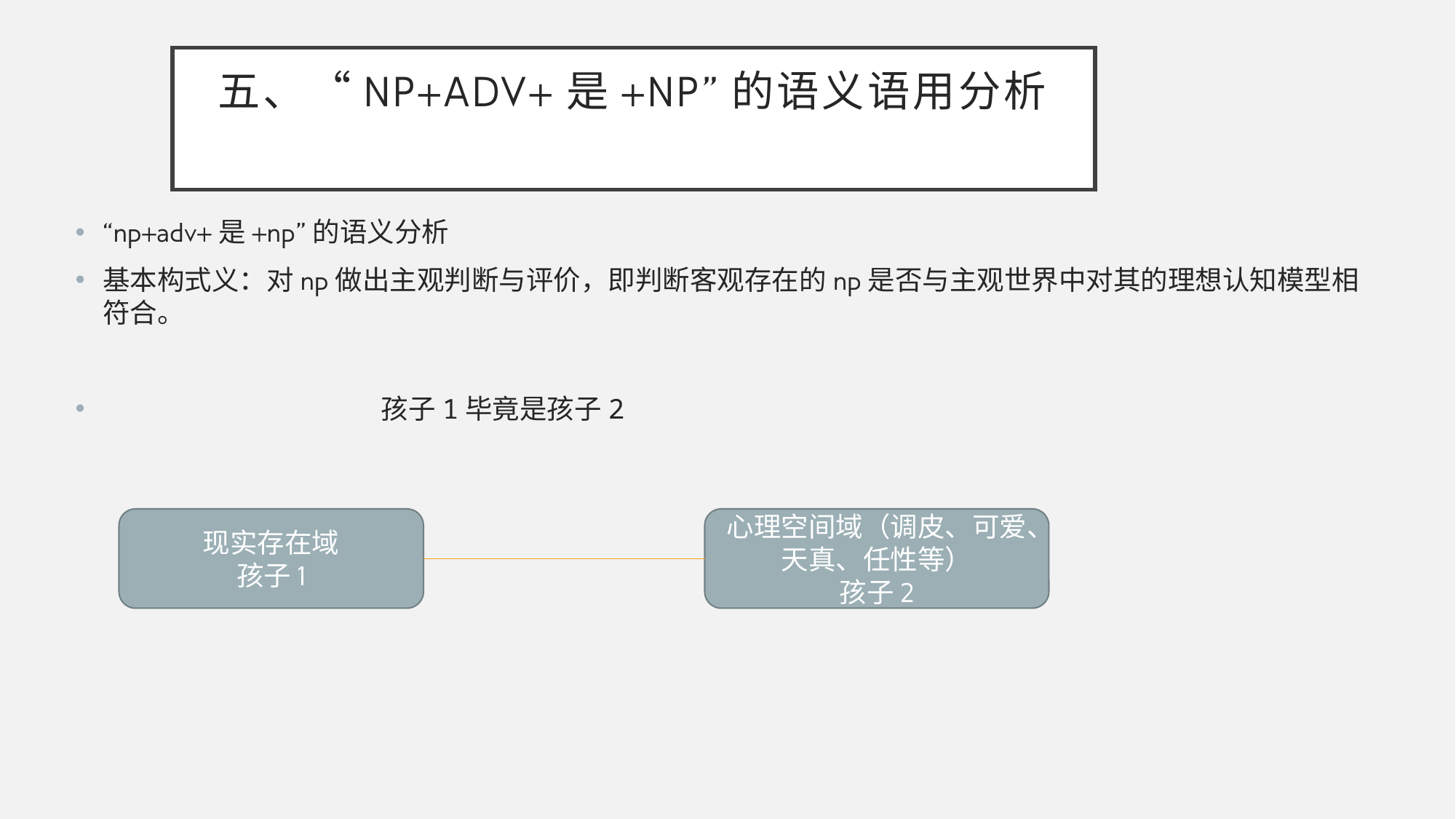

# 五、“np+adv+是+np”的语义语用分析
“np+adv+是+np”的语义分析
基本构式义：对np做出主观判断与评价，即判断客观存在的np是否与主观世界中对其的理想认知模型相符合。

                                            孩子1毕竟是孩子2

现实存在域
孩子1
心理空间域（调皮、可爱、天真、任性等）
孩子2